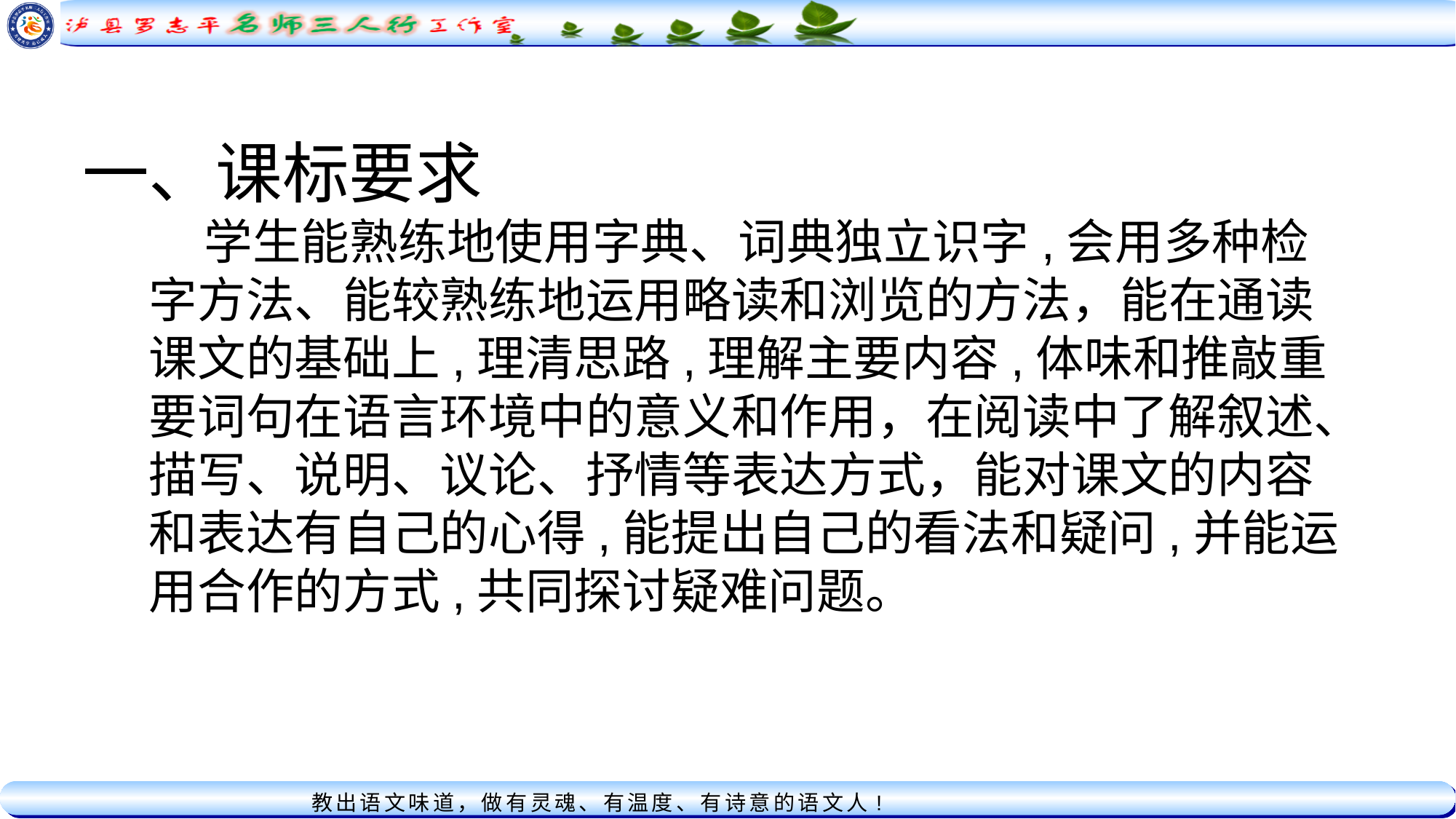

一、课标要求

     学生能熟练地使用字典、词典独立识字,会用多种检字方法、能较熟练地运用略读和浏览的方法，能在通读课文的基础上,理清思路,理解主要内容,体味和推敲重要词句在语言环境中的意义和作用，在阅读中了解叙述、描写、说明、议论、抒情等表达方式，能对课文的内容和表达有自己的心得,能提出自己的看法和疑问,并能运用合作的方式,共同探讨疑难问题。